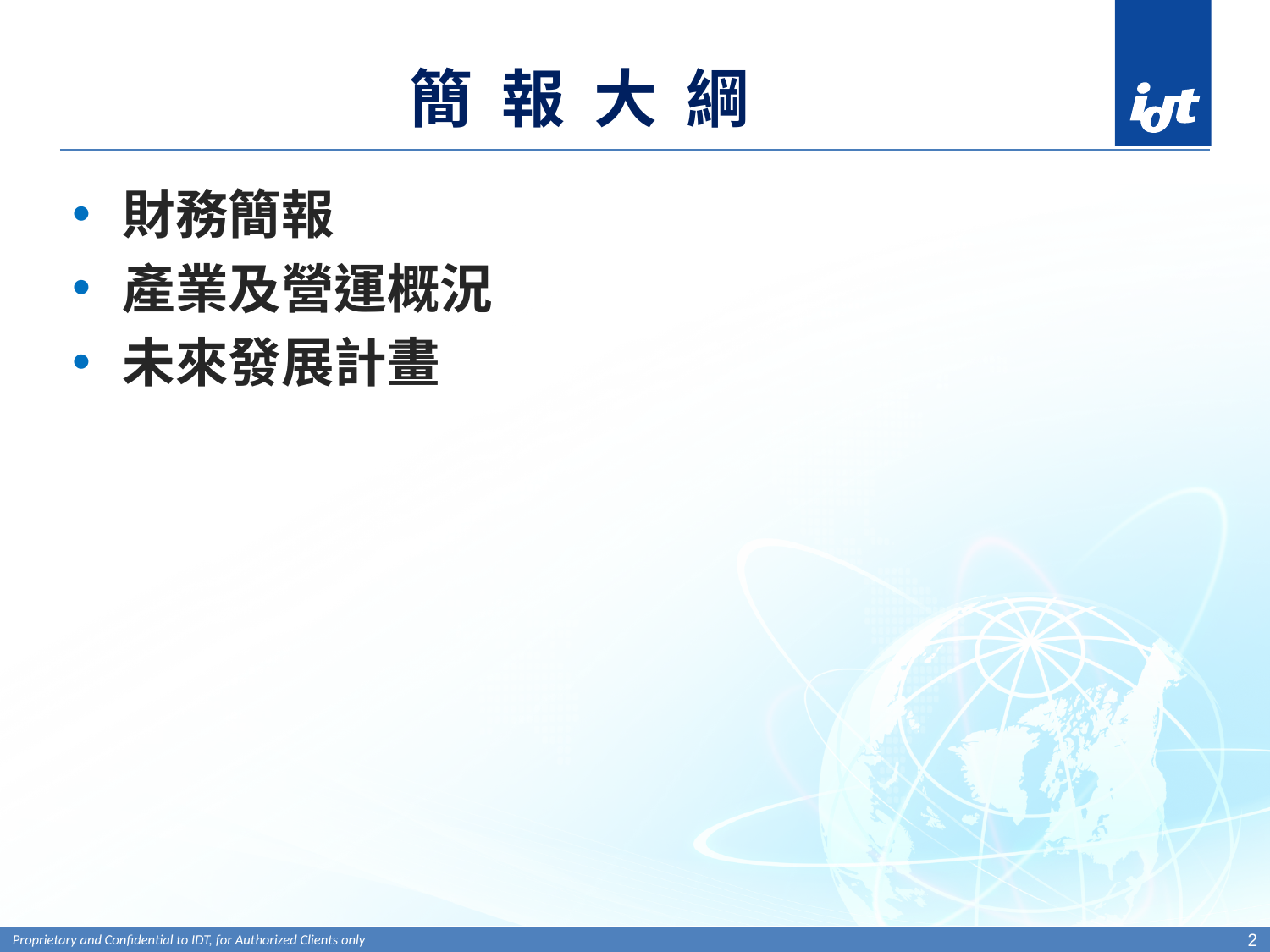

# 簡  報  大  綱
財務簡報
產業及營運概況
未來發展計畫

2